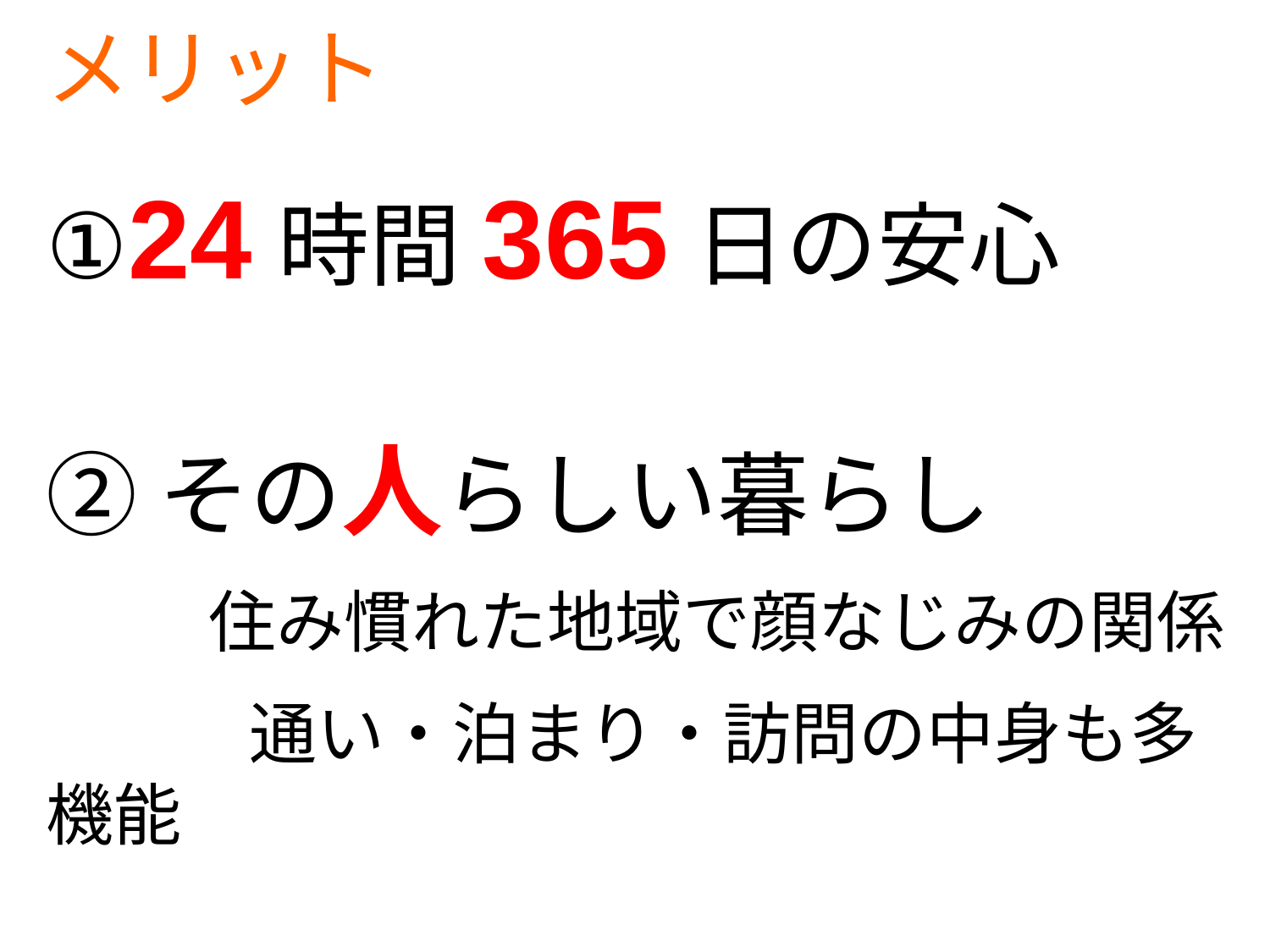

メリット
①24時間365日の安心
　　　困ったときに見捨てない・包括的支援
②その人らしい暮らし
　　　住み慣れた地域で顔なじみの関係
　　　通い・泊まり・訪問の中身も多機能